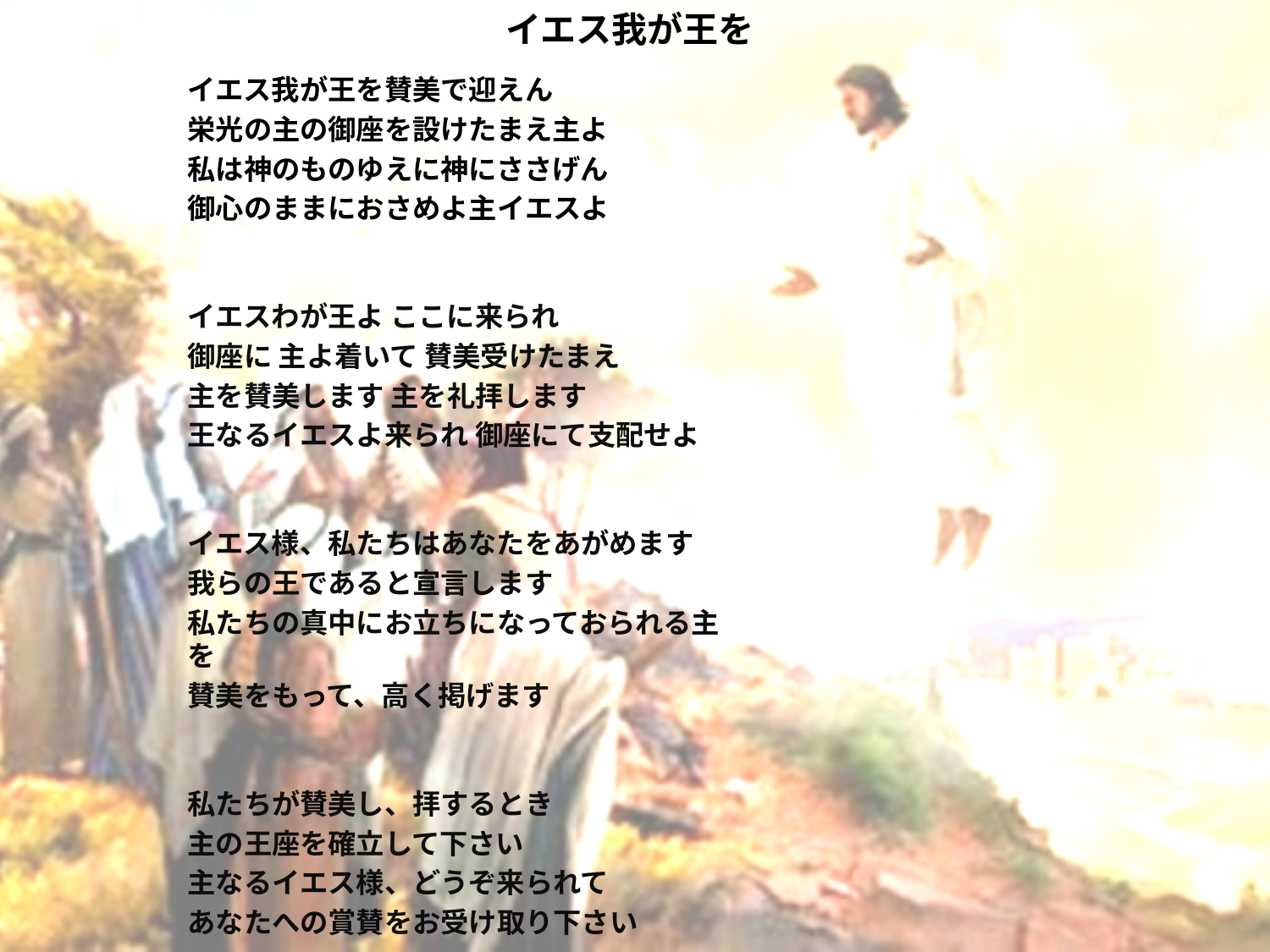

# イエス我が王を
イエス我が王を賛美で迎えん
栄光の主の御座を設けたまえ主よ
私は神のものゆえに神にささげん
御心のままにおさめよ主イエスよ

イエスわが王よ ここに来られ
御座に 主よ着いて 賛美受けたまえ
主を賛美します 主を礼拝します
王なるイエスよ来られ 御座にて支配せよ

イエス様、私たちはあなたをあがめます
我らの王であると宣言します
私たちの真中にお立ちになっておられる主を
賛美をもって、高く掲げます

私たちが賛美し、拝するとき
主の王座を確立して下さい
主なるイエス様、どうぞ来られて
あなたへの賞賛をお受け取り下さい